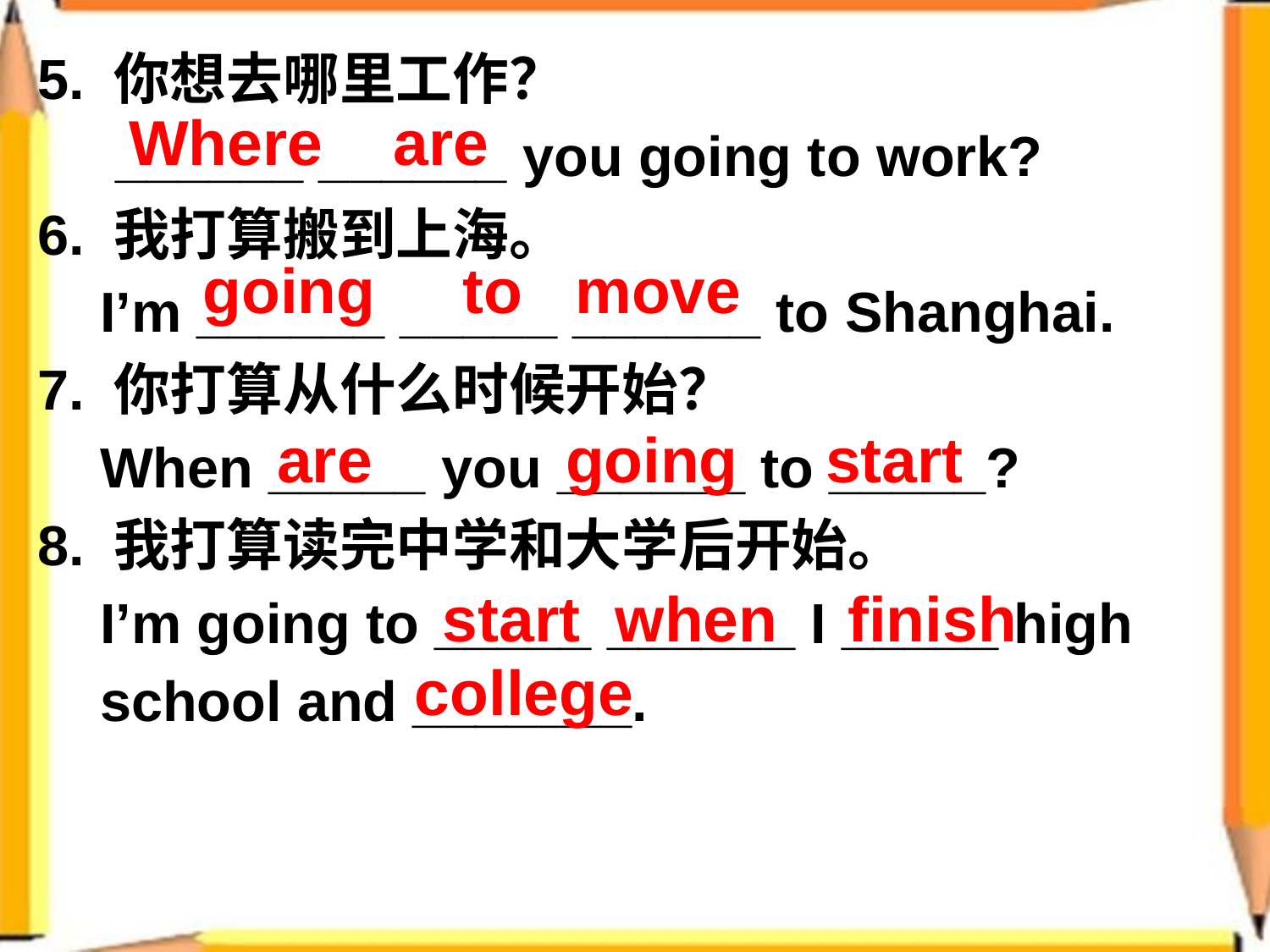

5. 你想去哪里工作？
     ______ ______ you going to work?
6. 我打算搬到上海。
    I’m ______ _____ ______ to Shanghai.
7. 你打算从什么时候开始？
    When _____ you ______ to _____?
8. 我打算读完中学和大学后开始。
    I’m going to _____ ______ I _____ high
    school and _______.
Where    are
going     to   move
are           going     start
 start  when    finish
college